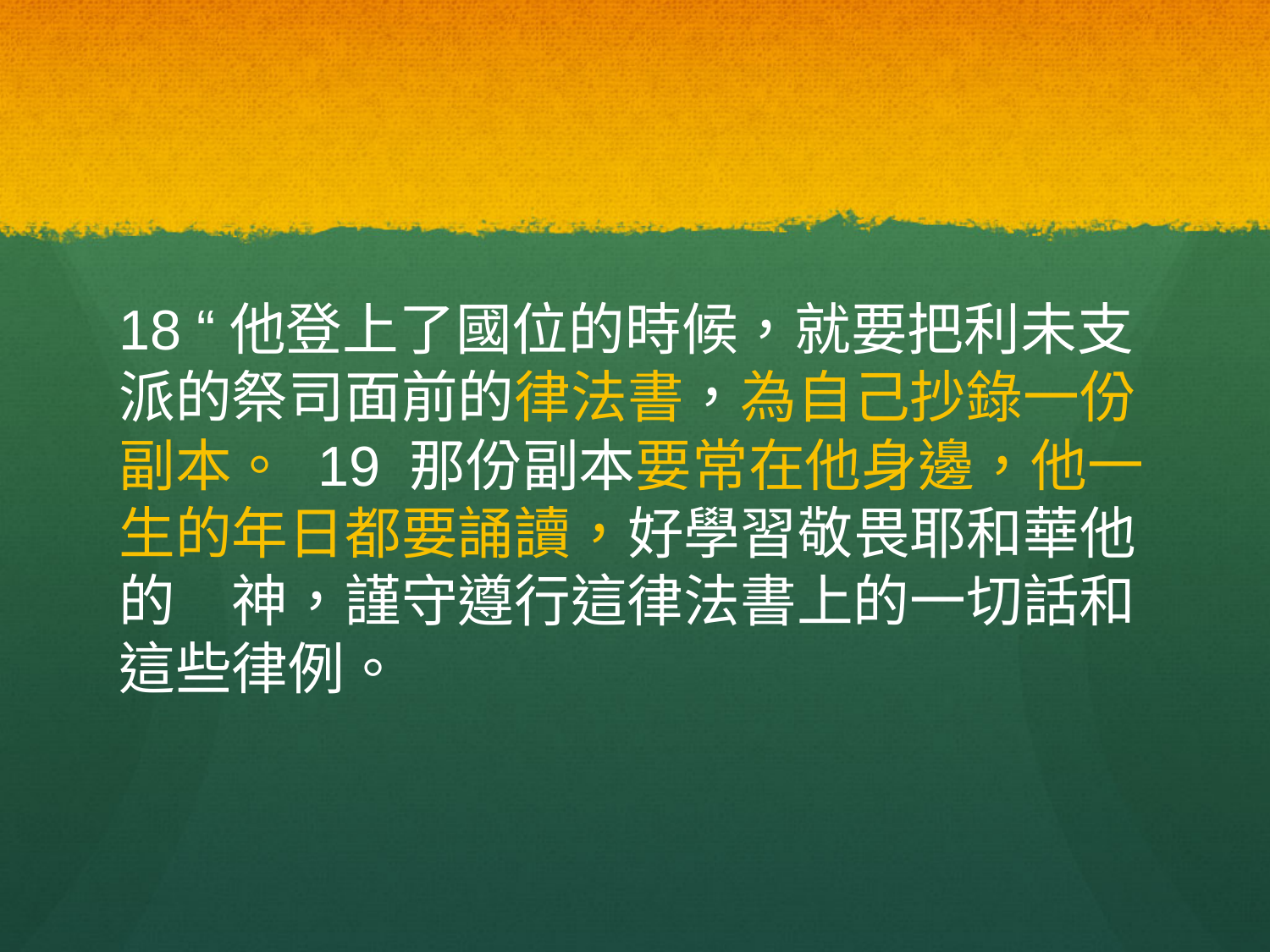

#
18 “他登上了國位的時候，就要把利未支派的祭司面前的律法書，為自己抄錄一份副本。 19 那份副本要常在他身邊，他一生的年日都要誦讀，好學習敬畏耶和華他的　神，謹守遵行這律法書上的一切話和這些律例。